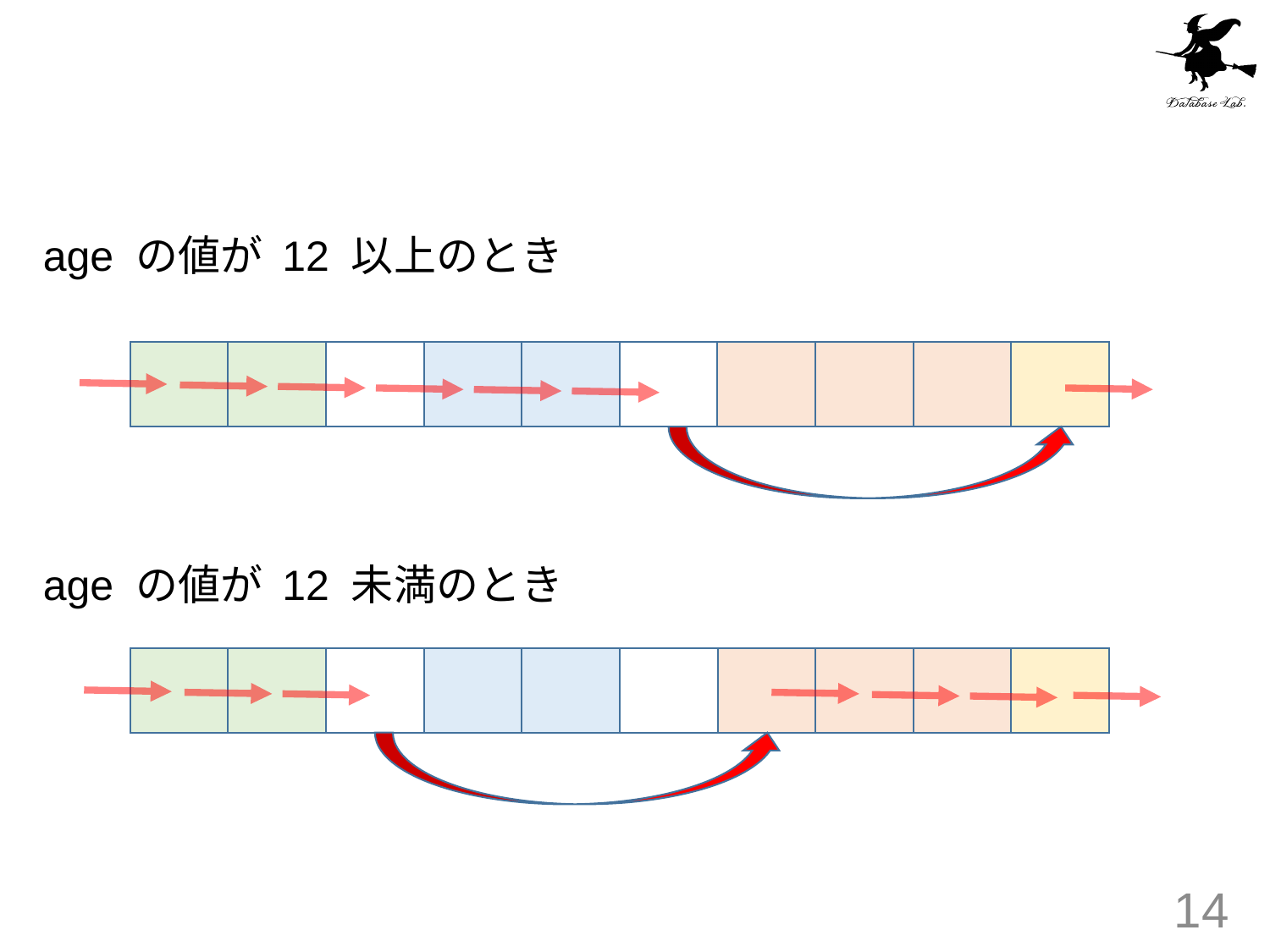

#

age の値が 12 以上のとき

age の値が 12 未満のとき

14